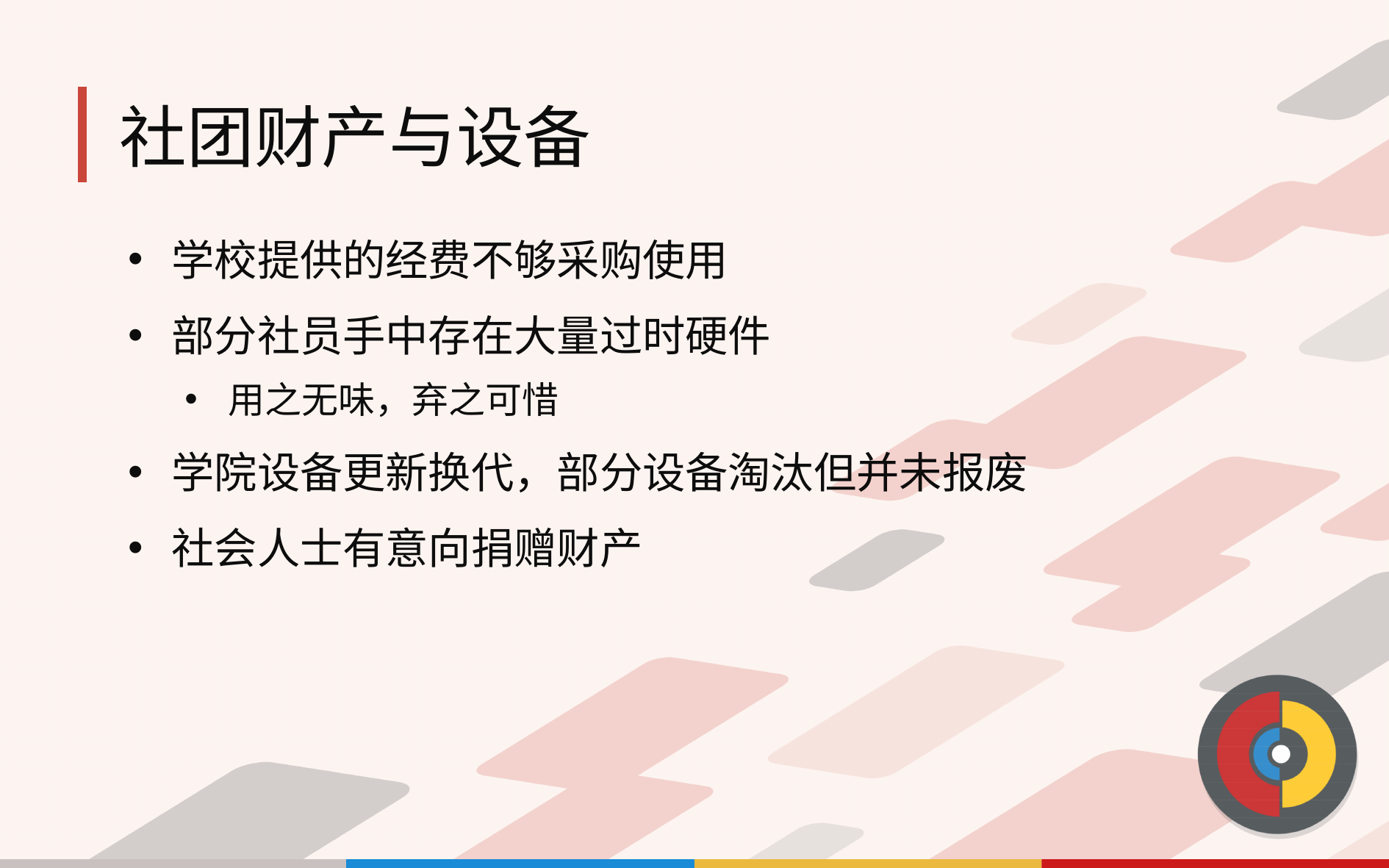

# 社团财产与设备
学校提供的经费不够采购使用
部分社员手中存在大量过时硬件
用之无味，弃之可惜
学院设备更新换代，部分设备淘汰但并未报废
社会人士有意向捐赠财产